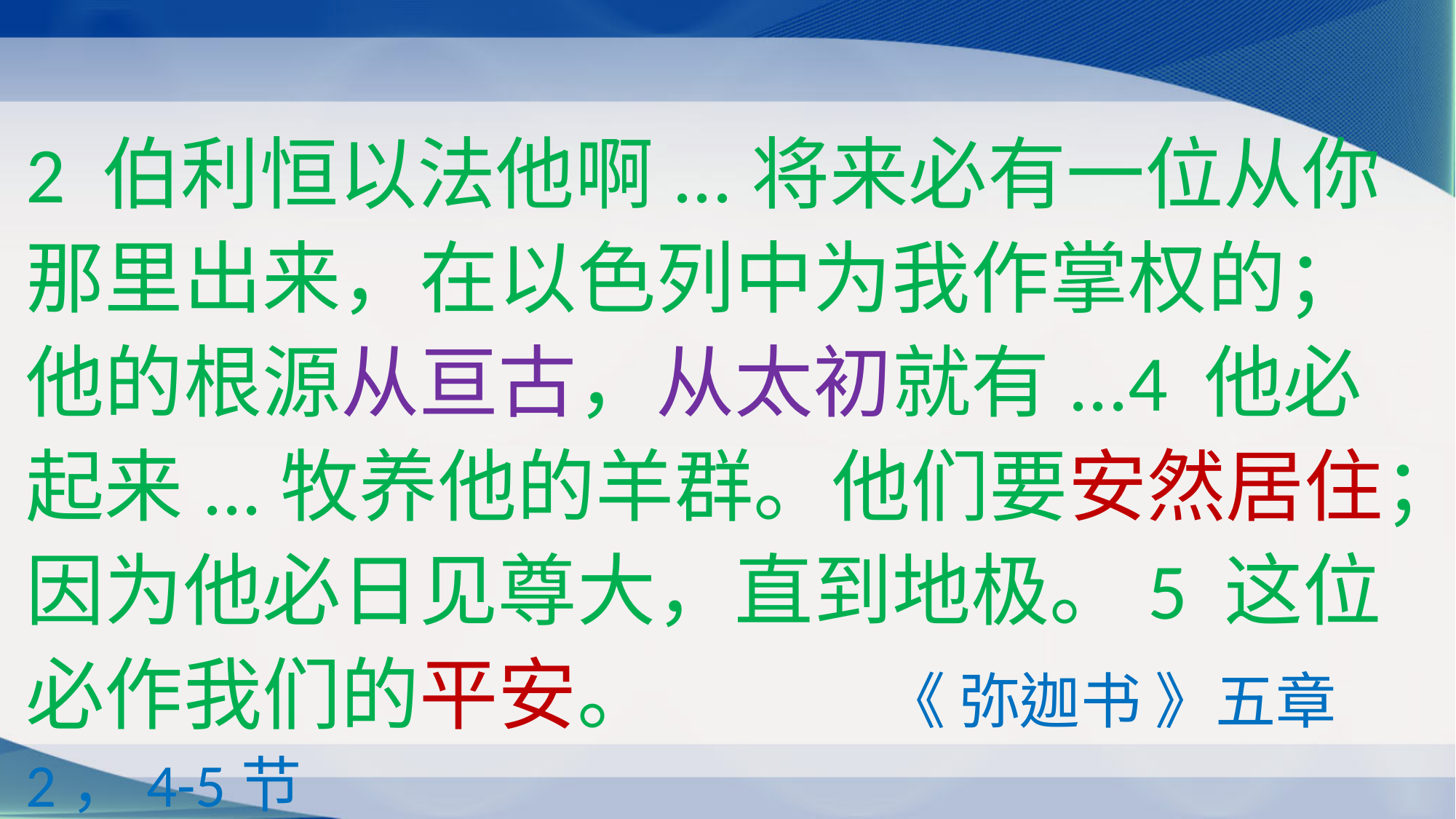

2 伯利恒以法他啊...将来必有一位从你那里出来，在以色列中为我作掌权的；他的根源从亘古，从太初就有...4 他必起来...牧养他的羊群。他们要安然居住；因为他必日见尊大，直到地极。5 这位必作我们的平安。             《 弥迦书 》五章2，4-5节